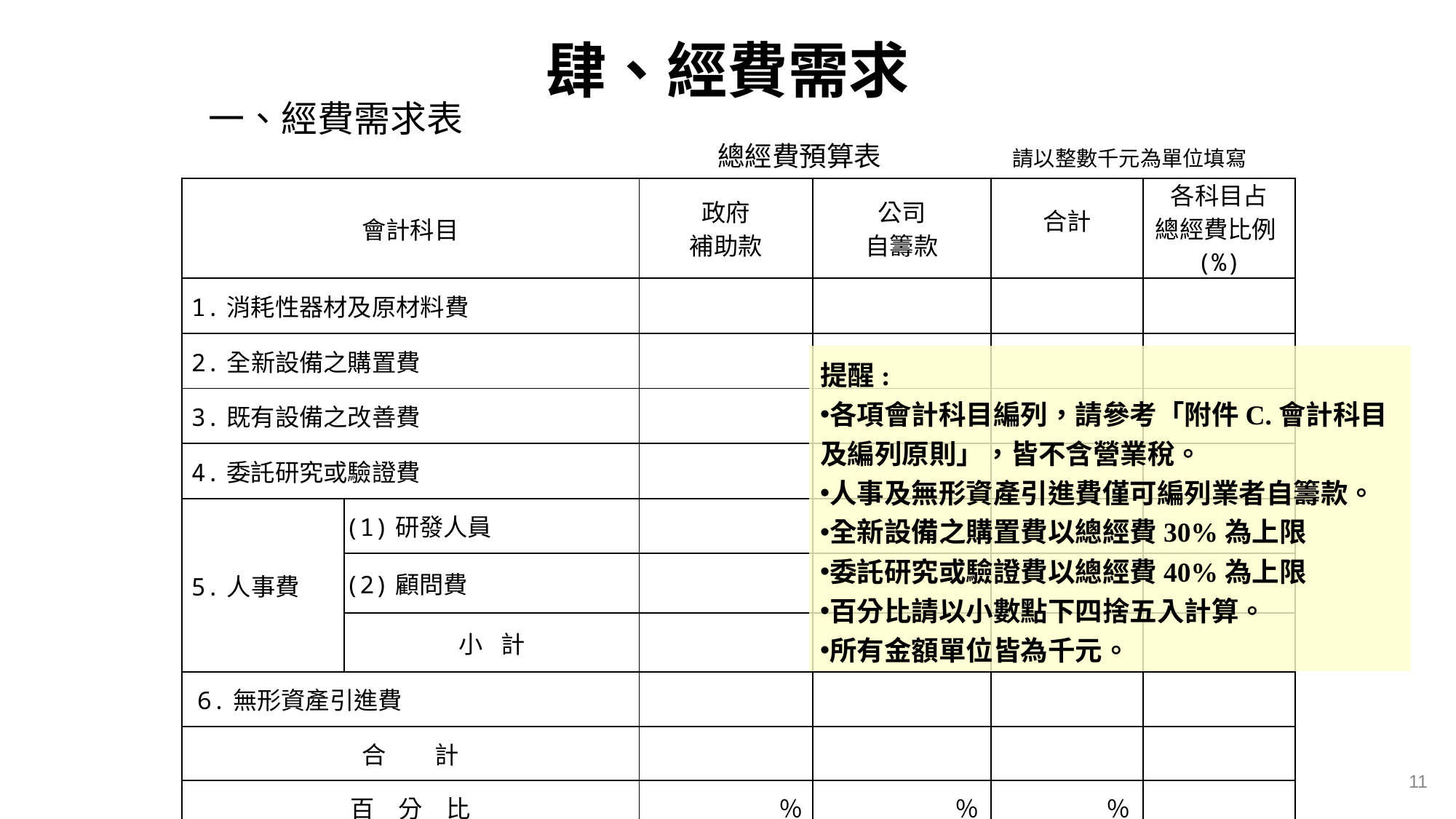

# 肆、經費需求
一、經費需求表
總經費預算表     　　　   請以整數千元為單位填寫
| 會計科目 |  | 政府 補助款 | 公司 自籌款 | 合計 | 各科目占 總經費比例(%) |
| --- | --- | --- | --- | --- | --- |
| 1.消耗性器材及原材料費 |  |  |  |  |  |
| 2.全新設備之購置費 |  |  |  |  |  |
| 3.既有設備之改善費 |  |  |  |  |  |
| 4.委託研究或驗證費 |  |  |  |  |  |
| 5.人事費 | (1)研發人員 |  |  |  |  |
|  | (2)顧問費 |  |  |  |  |
|  | 小計 |  |  |  |  |
| 6.無形資產引進費 |  |  |  |  |  |
| 合　　計 |  |  |  |  |  |
| 百　分　比 |  | ％ | ％ | ％ |  |
提醒:
各項會計科目編列，請參考「附件C.會計科目及編列原則」，皆不含營業稅。
人事及無形資產引進費僅可編列業者自籌款。
全新設備之購置費以總經費30%為上限
委託研究或驗證費以總經費40%為上限
百分比請以小數點下四捨五入計算。
所有金額單位皆為千元。
11